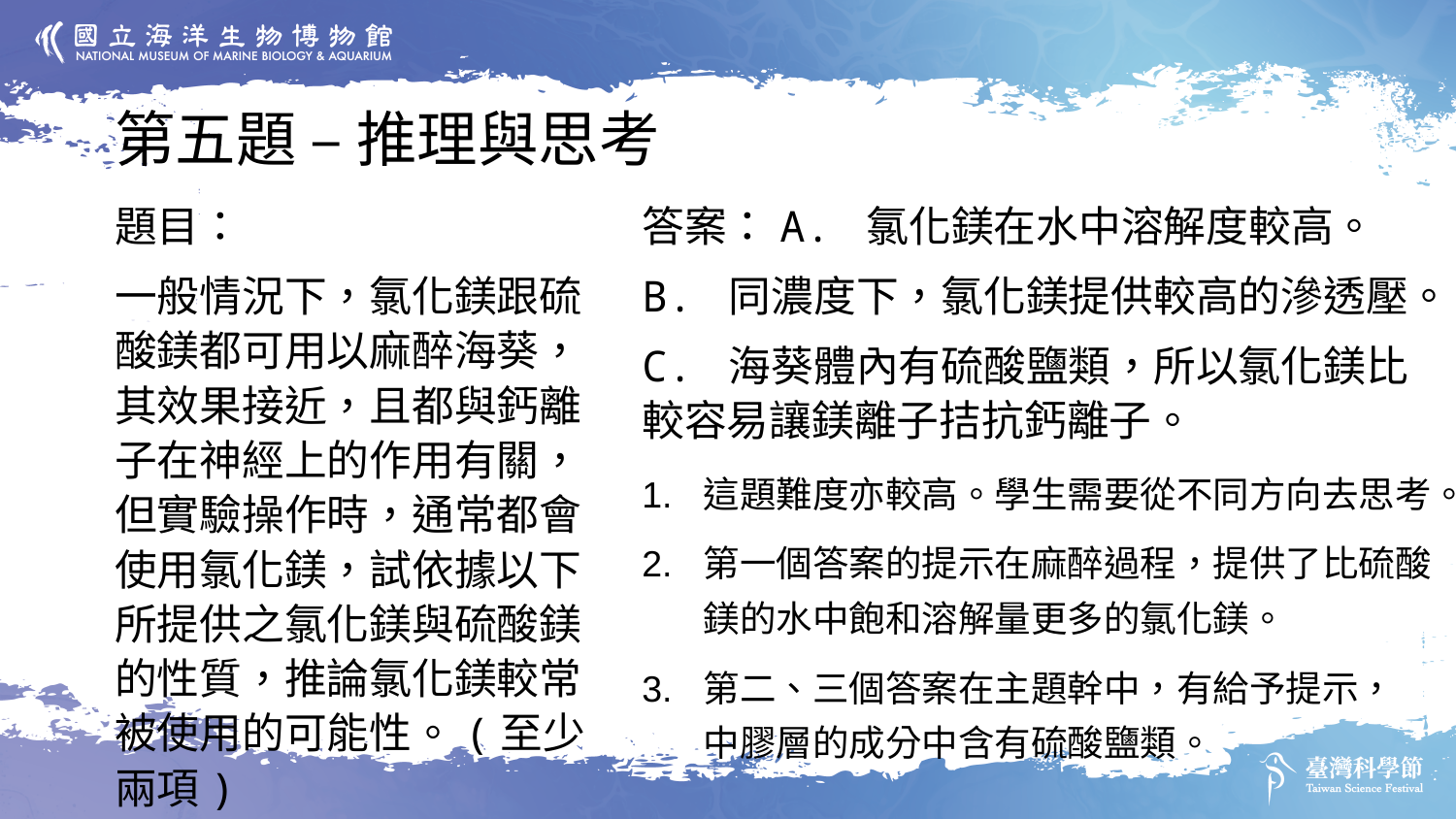

# 第五題 – 推理與思考
題目：
一般情況下，氯化鎂跟硫酸鎂都可用以麻醉海葵，其效果接近，且都與鈣離子在神經上的作用有關，但實驗操作時，通常都會使用氯化鎂，試依據以下所提供之氯化鎂與硫酸鎂的性質，推論氯化鎂較常被使用的可能性。(至少兩項)
答案：A. 氯化鎂在水中溶解度較高。
B. 同濃度下，氯化鎂提供較高的滲透壓。
C. 海葵體內有硫酸鹽類，所以氯化鎂比較容易讓鎂離子拮抗鈣離子。
這題難度亦較高。學生需要從不同方向去思考。
第一個答案的提示在麻醉過程，提供了比硫酸鎂的水中飽和溶解量更多的氯化鎂。
第二、三個答案在主題幹中，有給予提示，
中膠層的成分中含有硫酸鹽類。